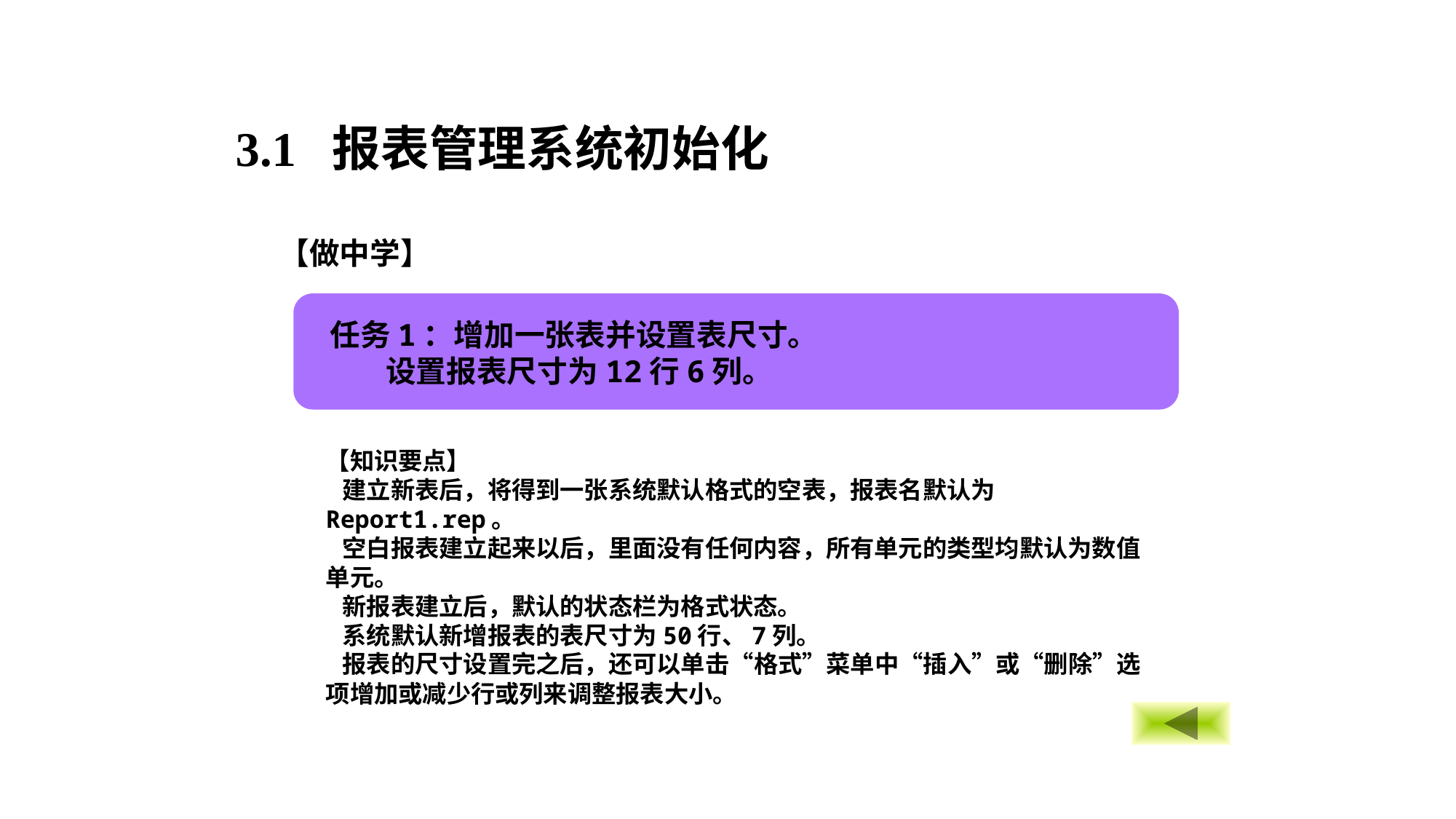

3.1  报表管理系统初始化
【做中学】

任务1：增加一张表并设置表尺寸。
       设置报表尺寸为12行6列。
【知识要点】
  建立新表后，将得到一张系统默认格式的空表，报表名默认为Report1.rep。
  空白报表建立起来以后，里面没有任何内容，所有单元的类型均默认为数值单元。
  新报表建立后，默认的状态栏为格式状态。
  系统默认新增报表的表尺寸为50行、7列。
  报表的尺寸设置完之后，还可以单击“格式”菜单中“插入”或“删除”选项增加或减少行或列来调整报表大小。